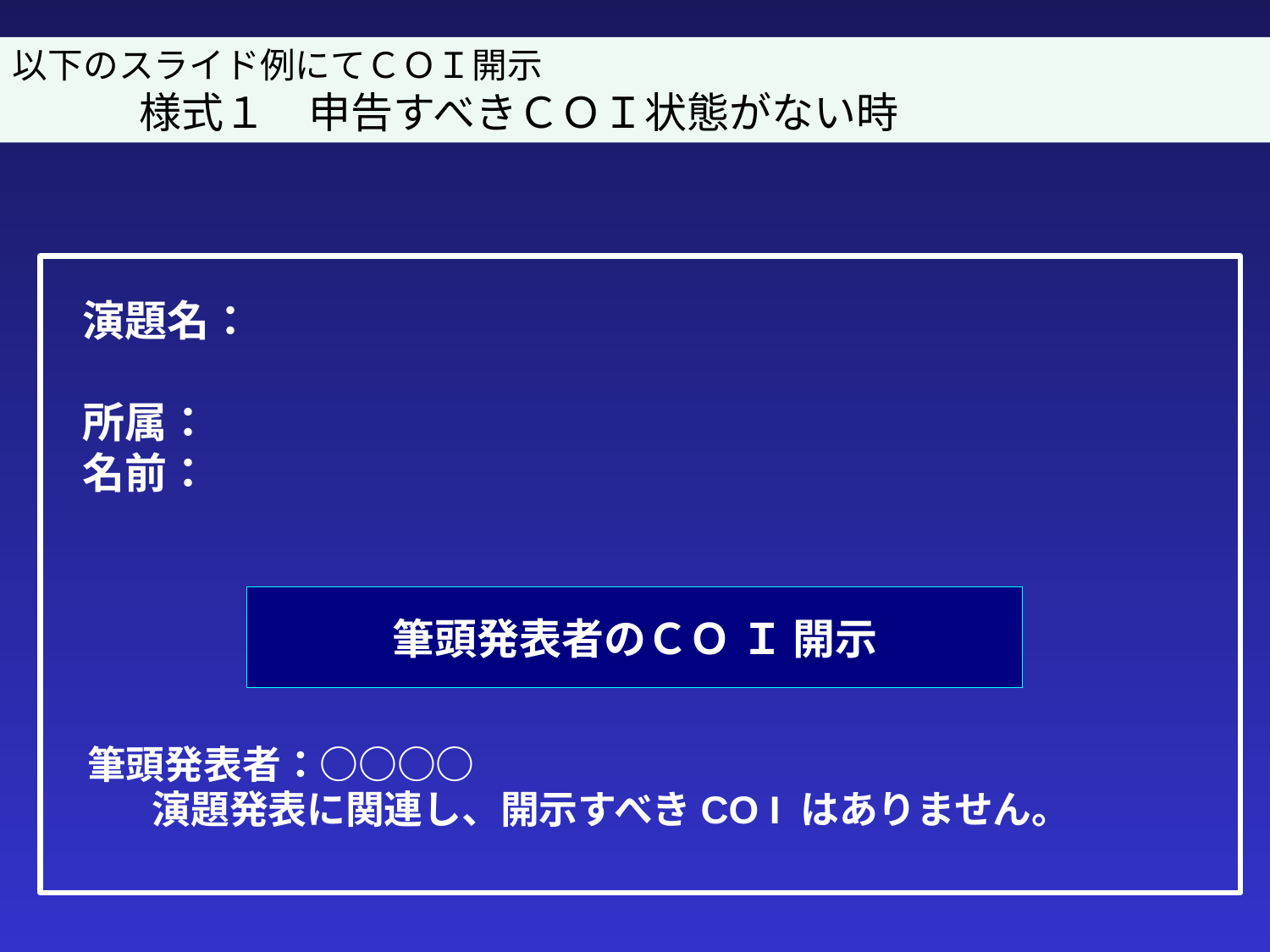

以下のスライド例にてＣＯＩ開示
　	様式１　申告すべきＣＯＩ状態がない時

演題名：

所属：
名前：
# 筆頭発表者のＣＯ Ｉ 開示
筆頭発表者：○○○○
　演題発表に関連し、開示すべきCO I はありません。